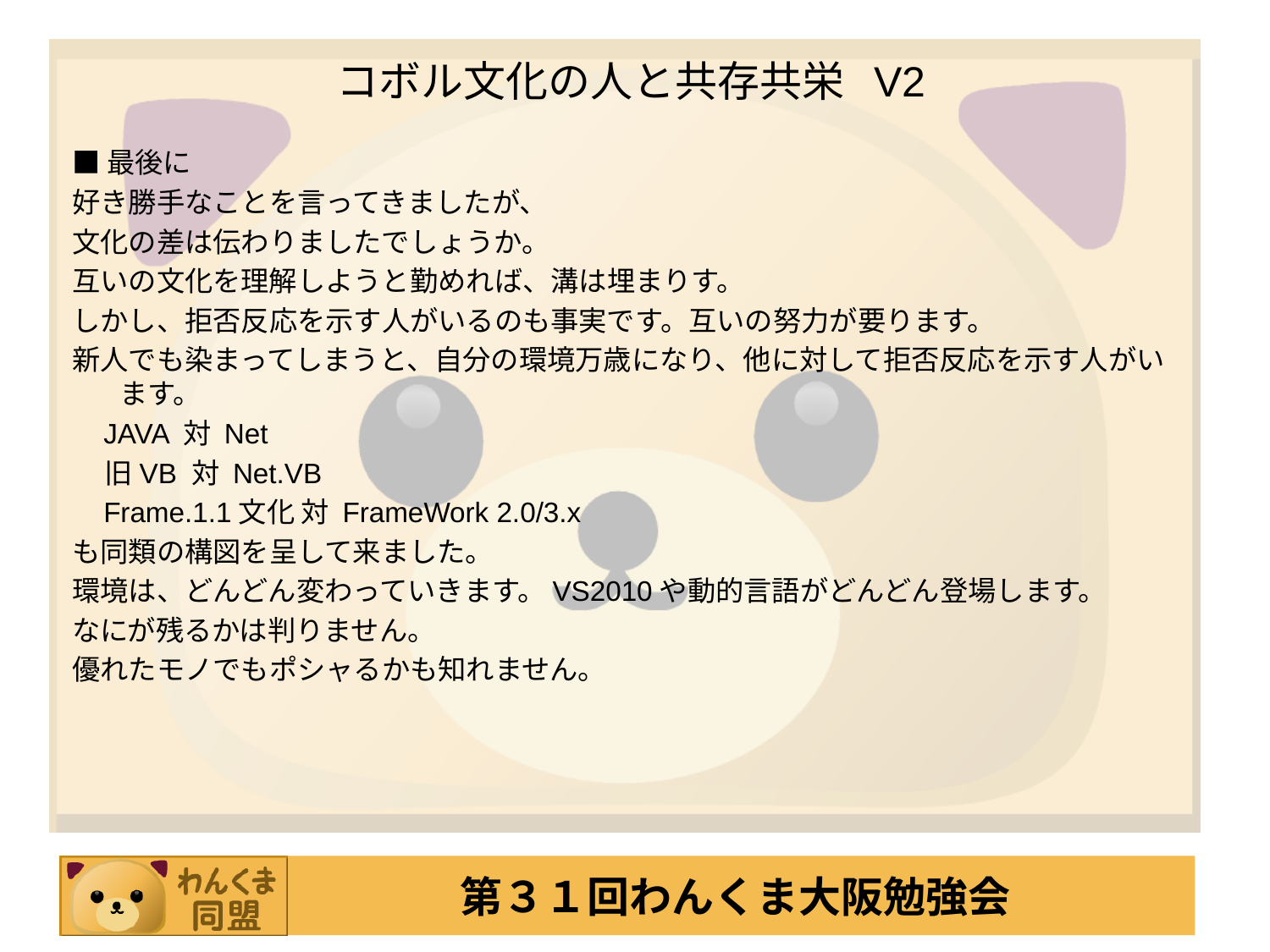

# コボル文化の人と共存共栄  V2
■最後に
好き勝手なことを言ってきましたが、
文化の差は伝わりましたでしょうか。
互いの文化を理解しようと勤めれば、溝は埋まりす。
しかし、拒否反応を示す人がいるのも事実です。互いの努力が要ります。
新人でも染まってしまうと、自分の環境万歳になり、他に対して拒否反応を示す人がいます。
    JAVA 対 Net
    旧VB 対 Net.VB
    Frame.1.1文化 対 FrameWork 2.0/3.x
も同類の構図を呈して来ました。
環境は、どんどん変わっていきます。VS2010や動的言語がどんどん登場します。
なにが残るかは判りません。
優れたモノでもポシャるかも知れません。